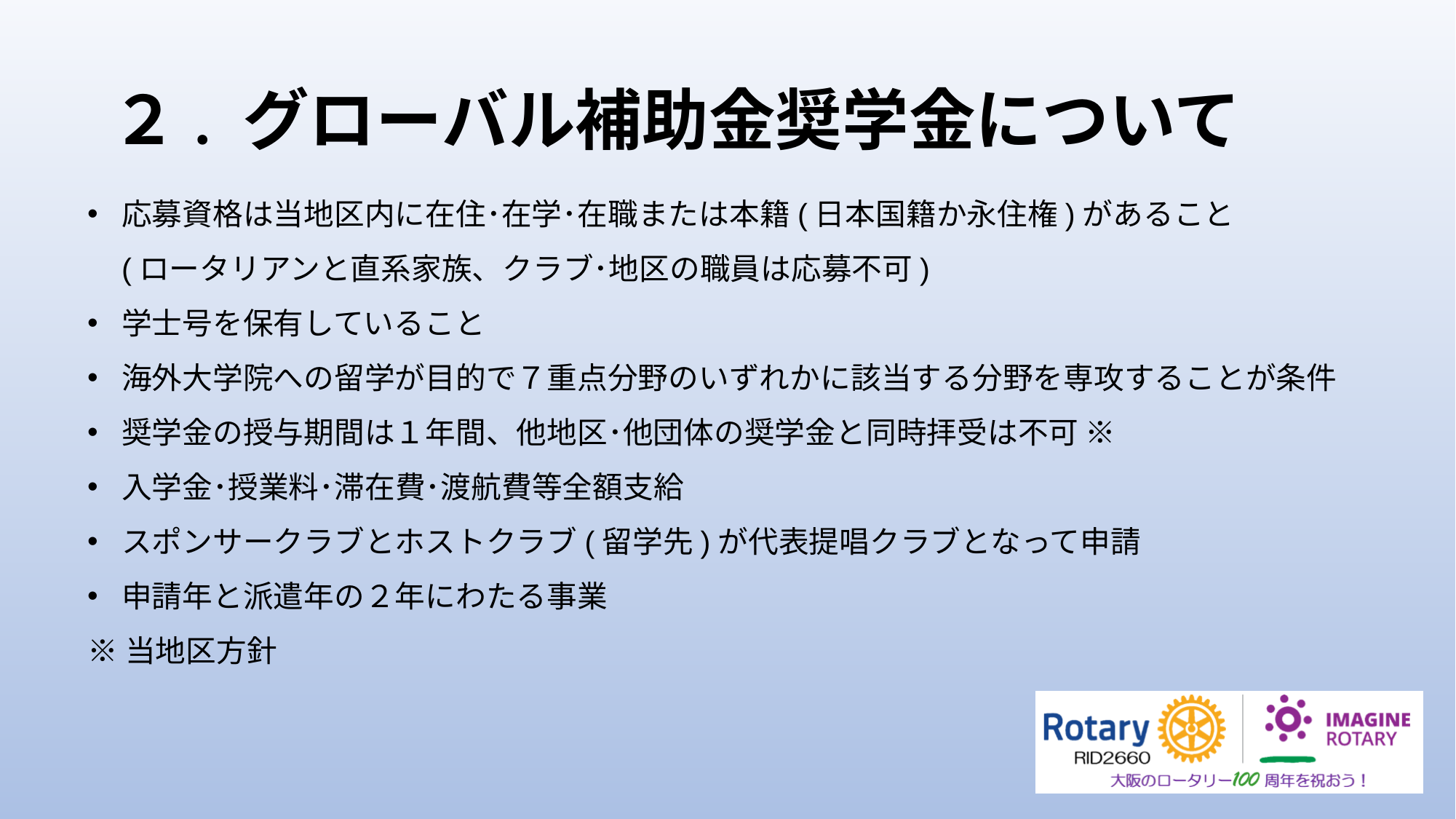

# ２. グローバル補助金奨学金について
応募資格は当地区内に在住･在学･在職または本籍(日本国籍か永住権)があること
(ロータリアンと直系家族、クラブ･地区の職員は応募不可)
学士号を保有していること
海外大学院への留学が目的で７重点分野のいずれかに該当する分野を専攻することが条件
奨学金の授与期間は１年間、他地区･他団体の奨学金と同時拝受は不可 ※
入学金･授業料･滞在費･渡航費等全額支給
スポンサークラブとホストクラブ(留学先)が代表提唱クラブとなって申請
申請年と派遣年の２年にわたる事業
※当地区方針